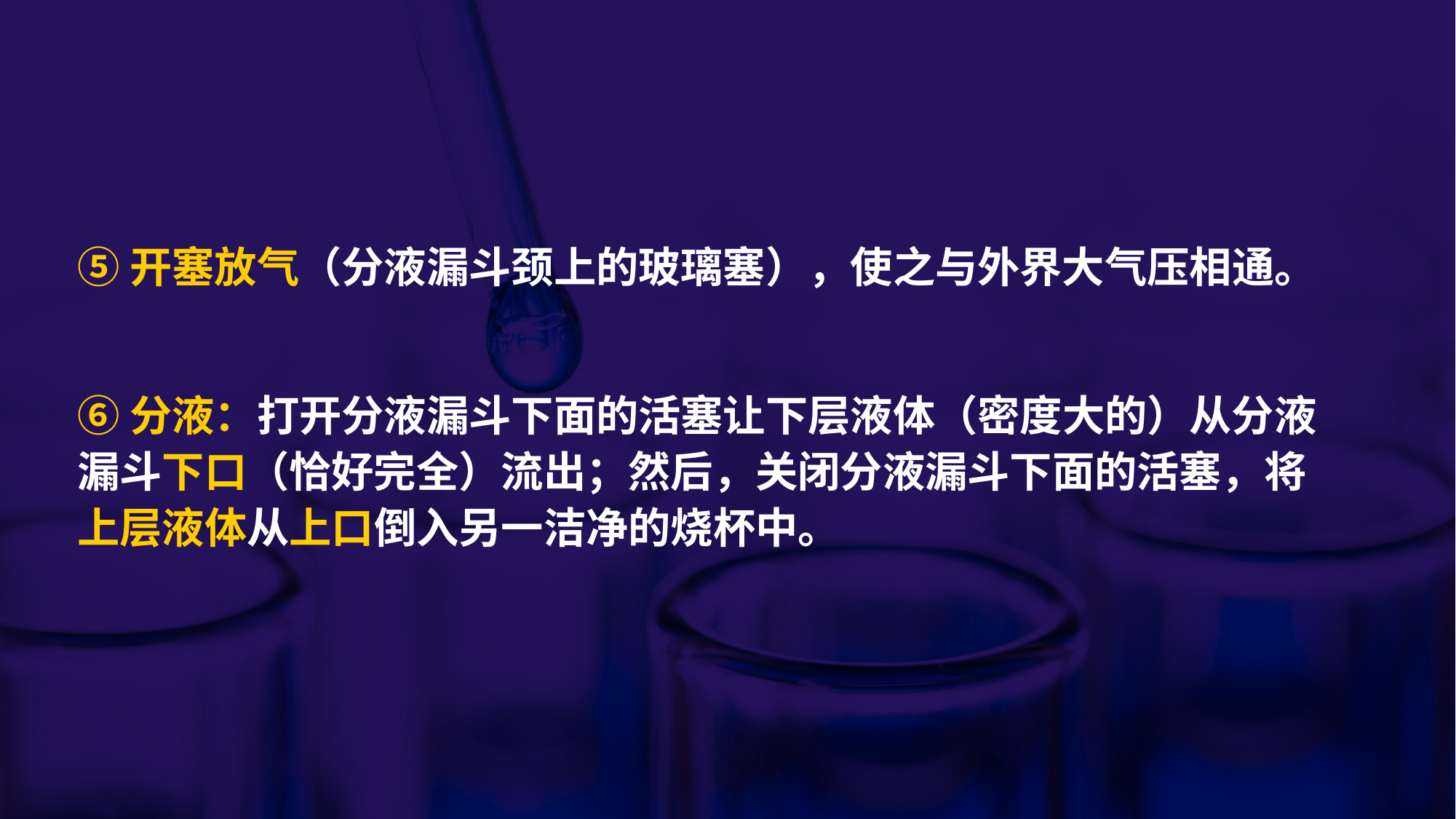

⑤开塞放气（分液漏斗颈上的玻璃塞），使之与外界大气压相通。
⑥分液：打开分液漏斗下面的活塞让下层液体（密度大的）从分液漏斗下口（恰好完全）流出；然后，关闭分液漏斗下面的活塞，将上层液体从上口倒入另一洁净的烧杯中。